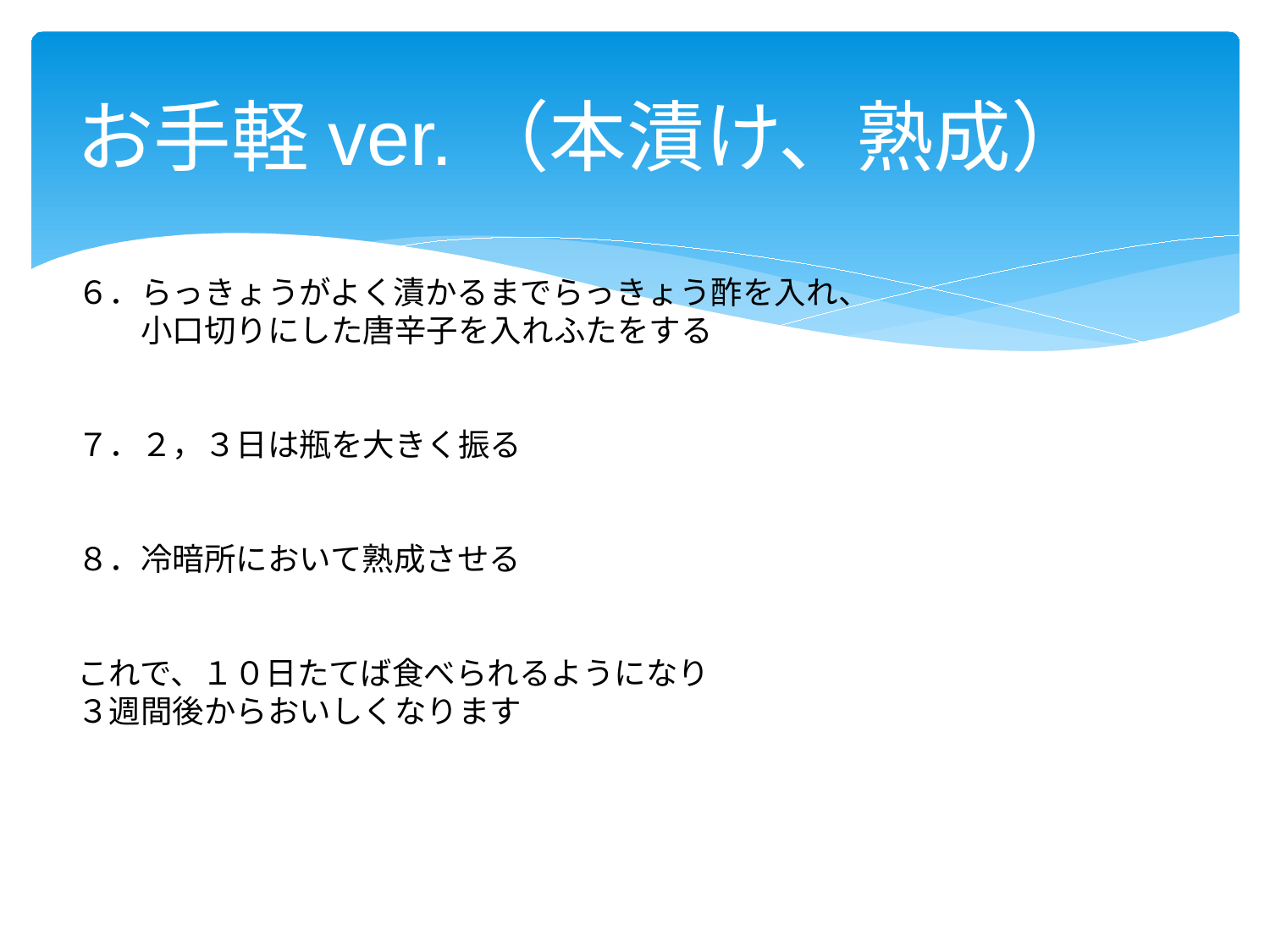

# お手軽ver.（本漬け、熟成）
６．らっきょうがよく漬かるまでらっきょう酢を入れ、
　　小口切りにした唐辛子を入れふたをする

７．２，３日は瓶を大きく振る

８．冷暗所において熟成させる

これで、１０日たてば食べられるようになり
３週間後からおいしくなります